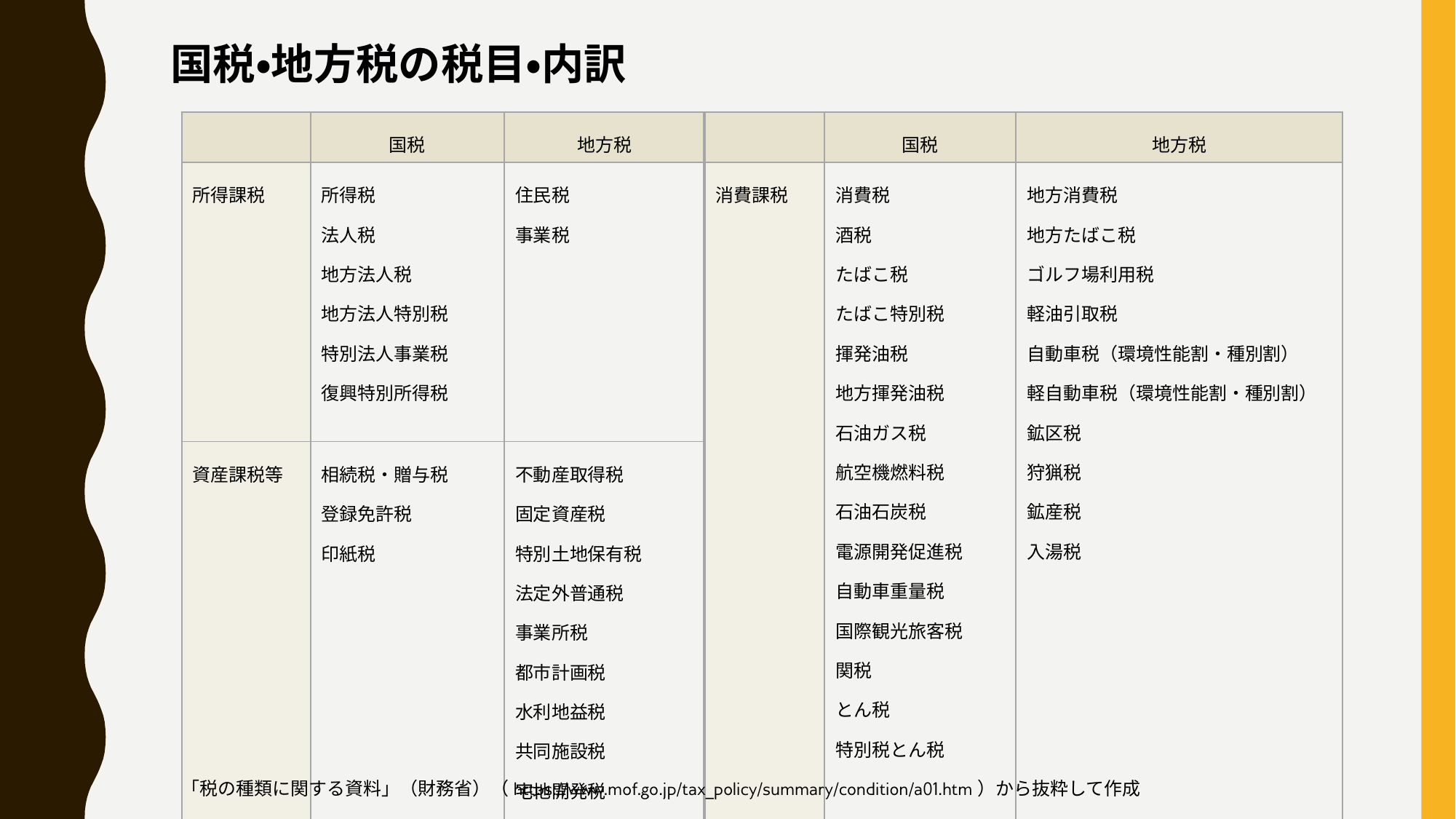

国税・地方税の税目・内訳
|  | 国税 | 地方税 |  | 国税 | 地方税 |
| --- | --- | --- | --- | --- | --- |
| 所得課税 | 所得税 法人税 地方法人税 地方法人特別税 特別法人事業税 復興特別所得税 | 住民税 事業税 | 消費課税 | 消費税 酒税 たばこ税 たばこ特別税 揮発油税 地方揮発油税 石油ガス税 航空機燃料税 石油石炭税 電源開発促進税 自動車重量税 国際観光旅客税 関税 とん税 特別税とん税 | 地方消費税 地方たばこ税 ゴルフ場利用税 軽油引取税 自動車税（環境性能割・種別割） 軽自動車税（環境性能割・種別割） 鉱区税 狩猟税 鉱産税 入湯税 |
| 資産課税等 | 相続税・贈与税 登録免許税 印紙税 | 不動産取得税 固定資産税 特別土地保有税 法定外普通税 事業所税 都市計画税 水利地益税 共同施設税 宅地開発税 国民健康保険税 法定外目的税 |  |  |  |
「税の種類に関する資料」（財務省）（https://www.mof.go.jp/tax_policy/summary/condition/a01.htm）から抜粋して作成